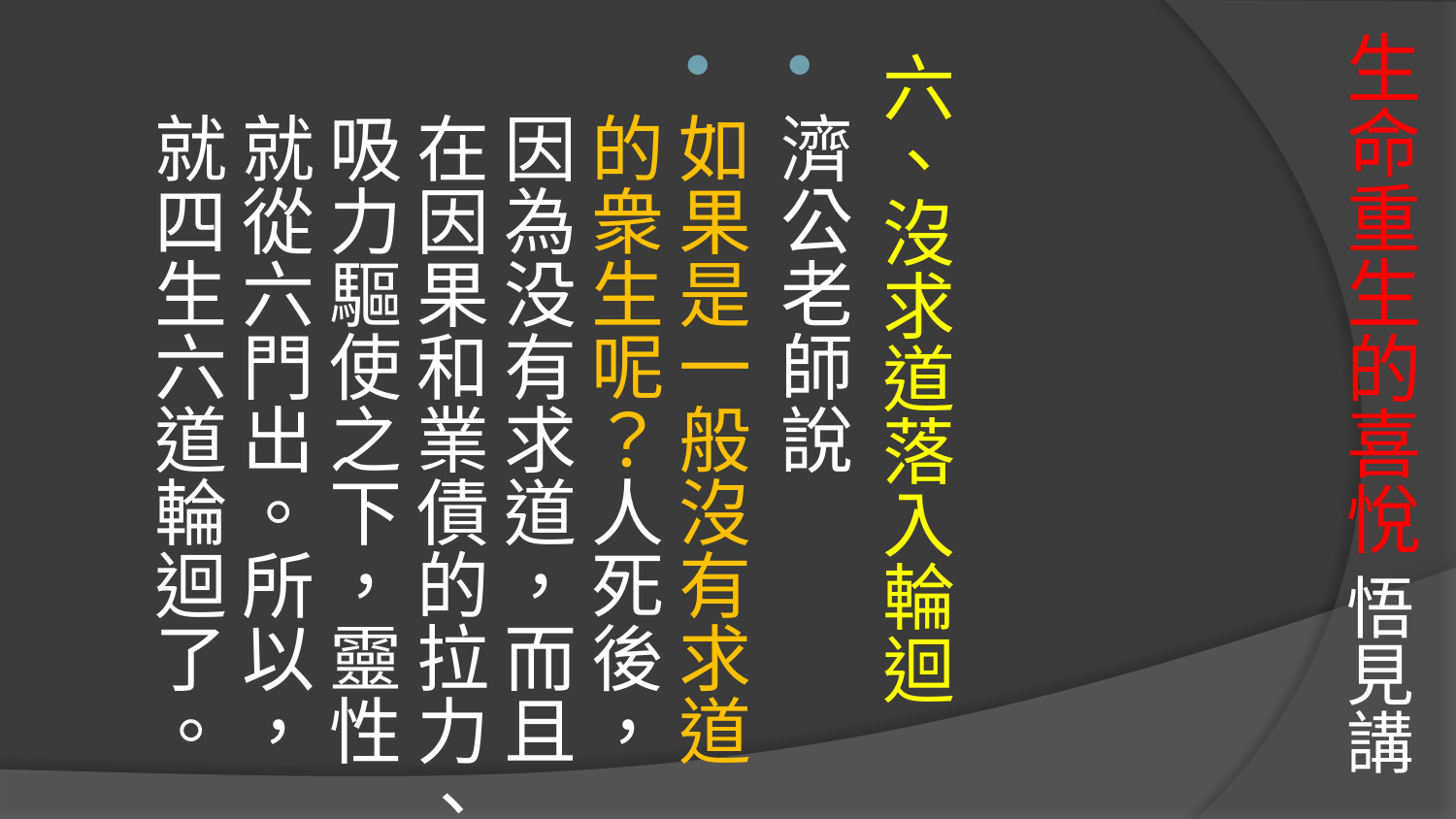

# 生命重生的喜悅 悟見講
六、沒求道落入輪迴
濟公老師說
如果是一般沒有求道的衆生呢？人死後，因為没有求道，而且在因果和業債的拉力、吸力驅使之下，靈性就從六門出。所以，就四生六道輪迴了。